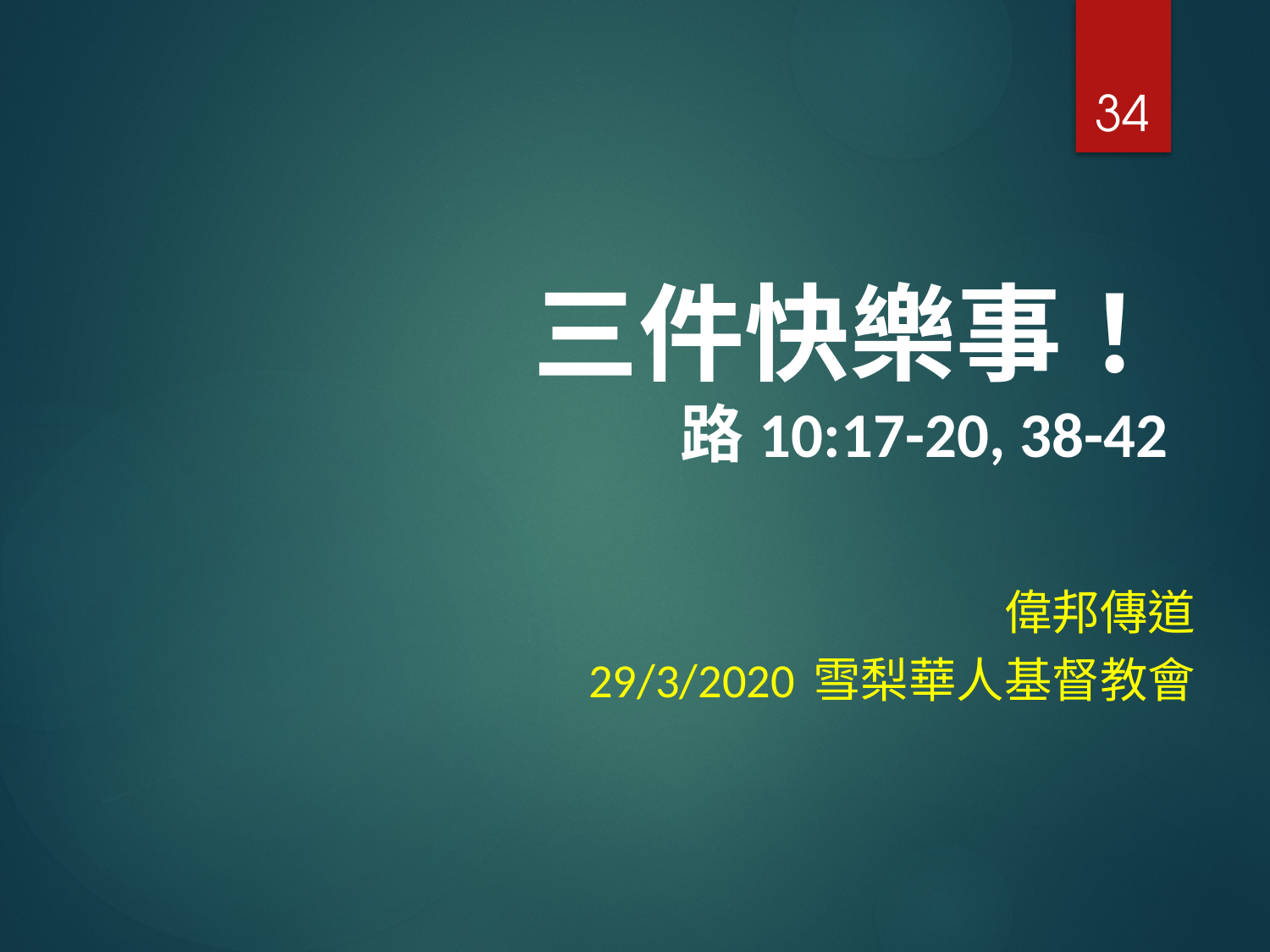

34
# 三件快樂事！ 路10:17-20, 38-42

偉邦傳道
29/3/2020 雪梨華人基督教會